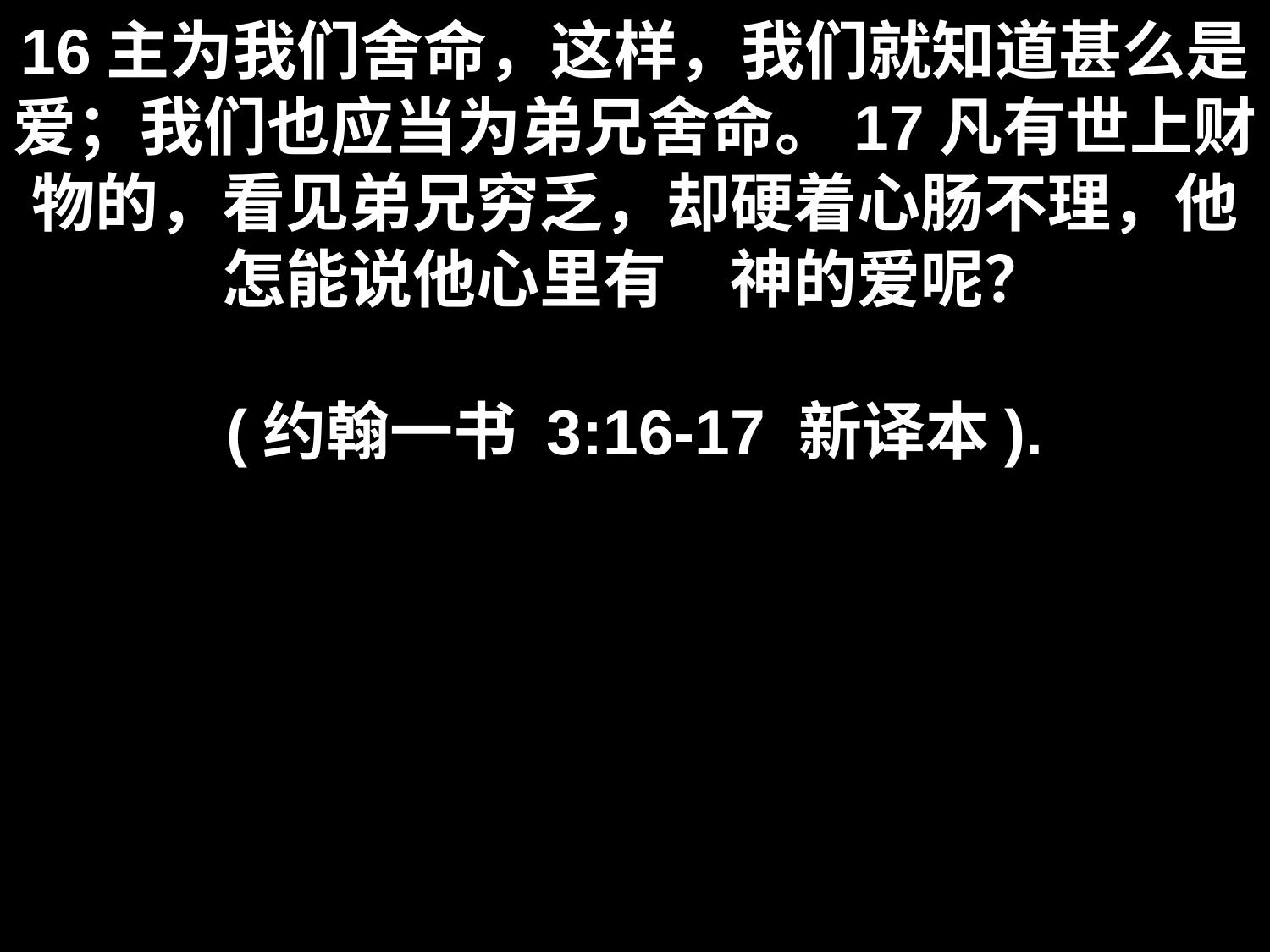

# 16主为我们舍命，这样，我们就知道甚么是爱；我们也应当为弟兄舍命。17凡有世上财物的，看见弟兄穷乏，却硬着心肠不理，他怎能说他心里有　神的爱呢？ (约翰一书 3:16-17 新译本).